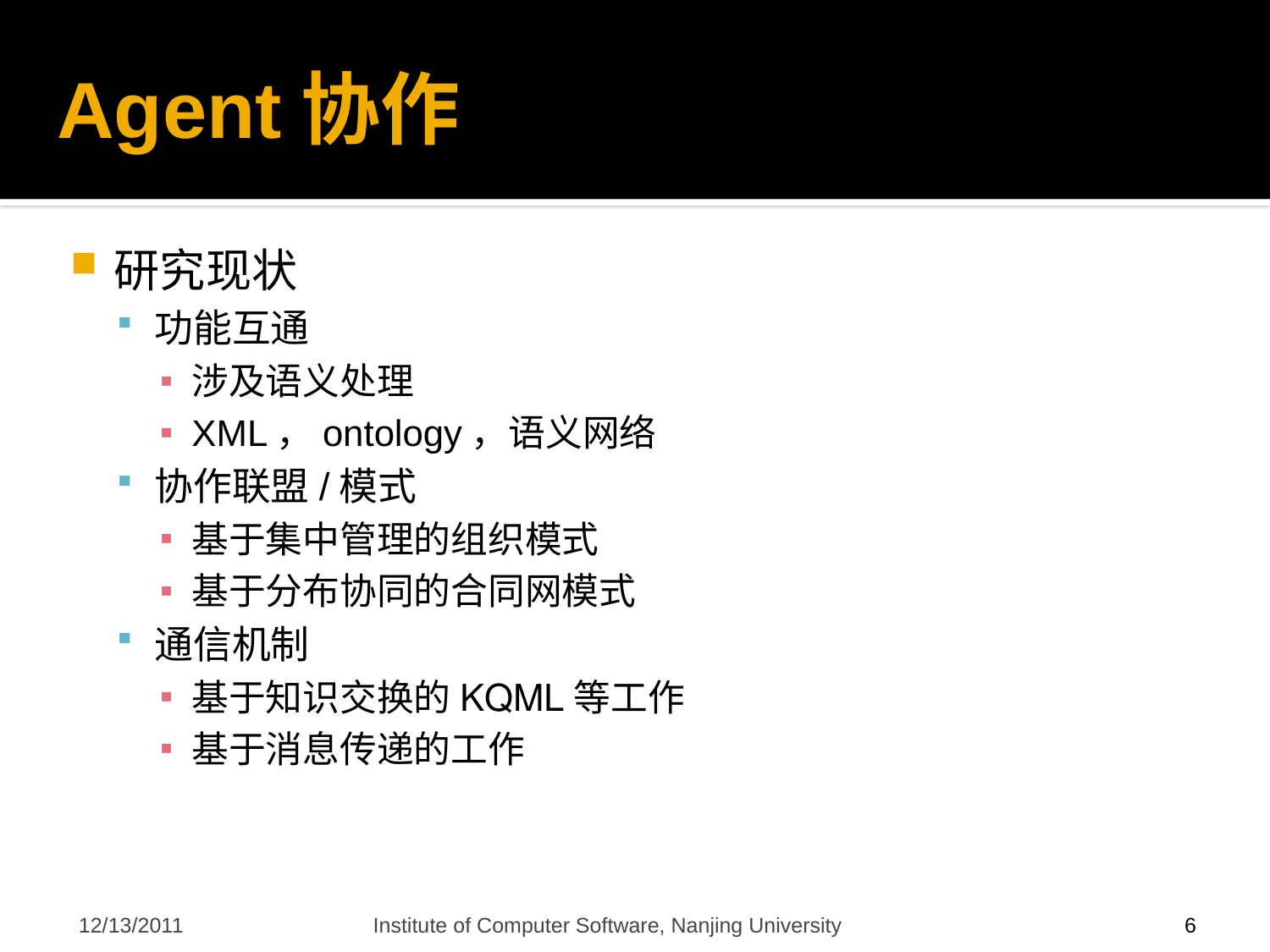

# Agent协作
研究现状
功能互通
涉及语义处理
XML，ontology，语义网络
协作联盟/模式
基于集中管理的组织模式
基于分布协同的合同网模式
通信机制
基于知识交换的KQML等工作
基于消息传递的工作
6
12/13/2011
Institute of Computer Software, Nanjing University
6